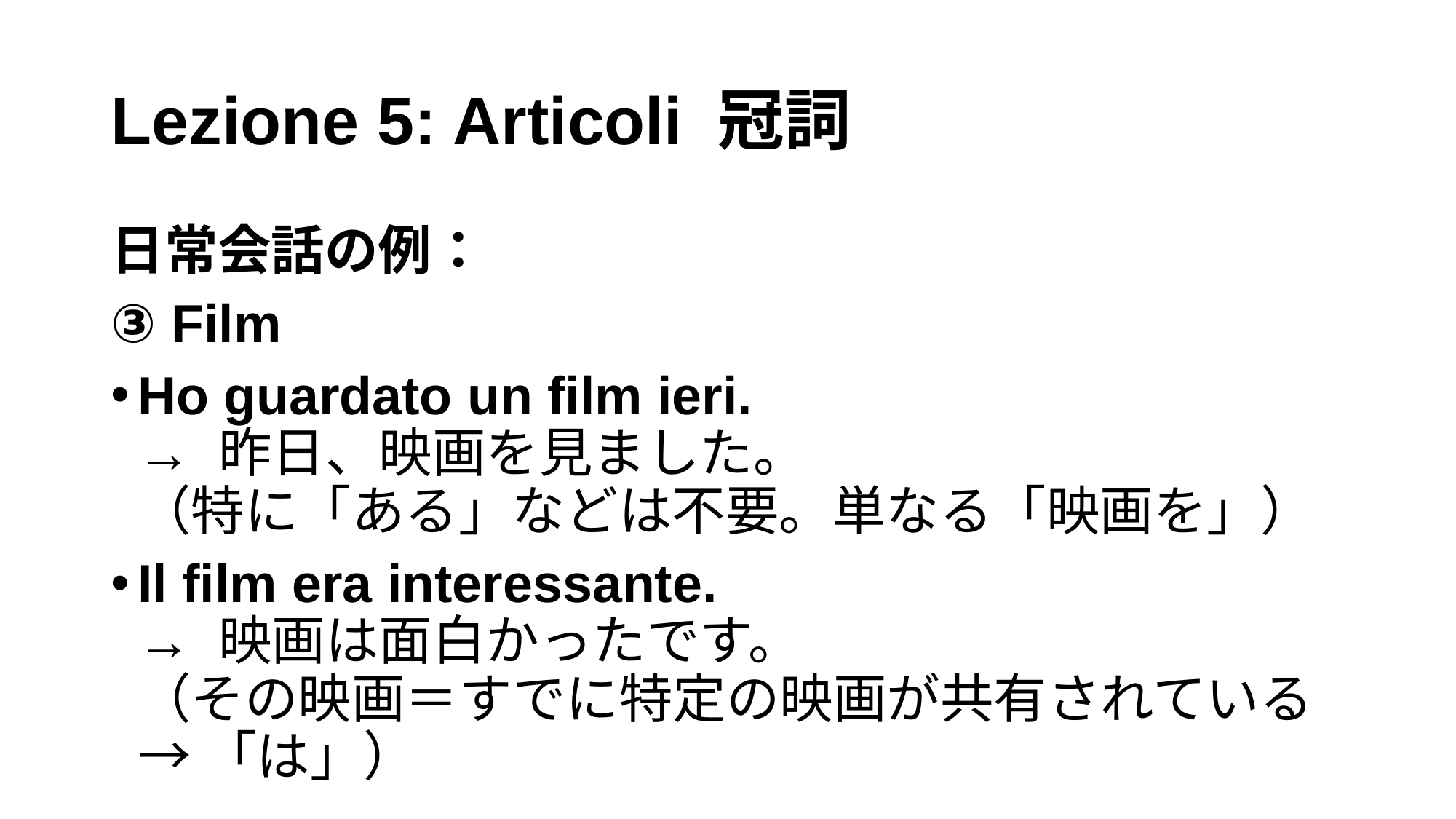

# Lezione 5: Articoli 冠詞
日常会話の例：
③ Film
Ho guardato un film ieri.
→ 昨日、映画を見ました。
（特に「ある」などは不要。単なる「映画を」）
Il film era interessante.
→ 映画は面白かったです。
（その映画＝すでに特定の映画が共有されている → 「は」）